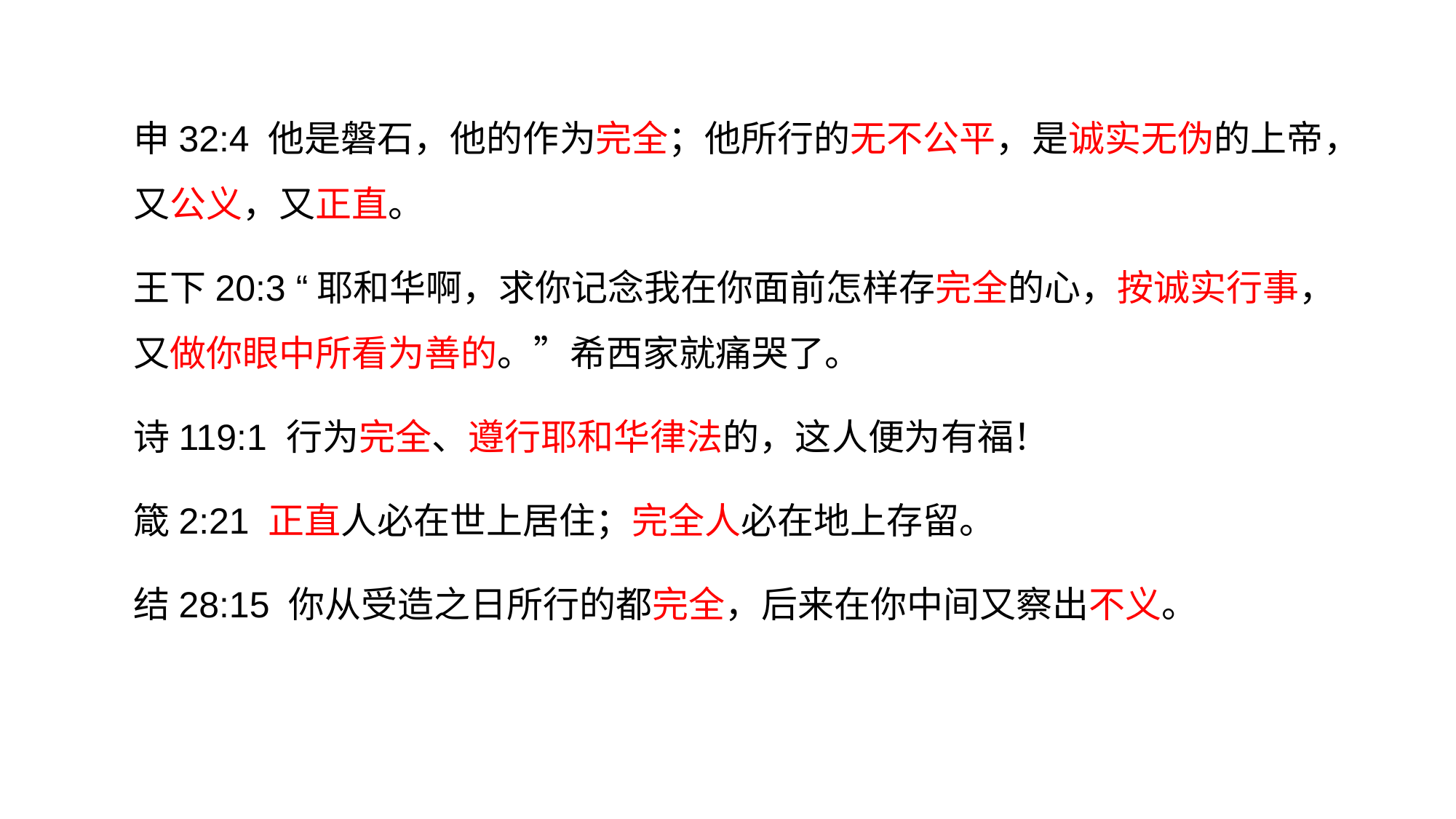

申32:4 他是磐石，他的作为完全；他所行的无不公平，是诚实无伪的上帝，又公义，又正直。
王下20:3 “耶和华啊，求你记念我在你面前怎样存完全的心，按诚实行事，又做你眼中所看为善的。”希西家就痛哭了。
诗119:1 行为完全、遵行耶和华律法的，这人便为有福！
箴2:21 正直人必在世上居住；完全人必在地上存留。
结28:15 你从受造之日所行的都完全，后来在你中间又察出不义。